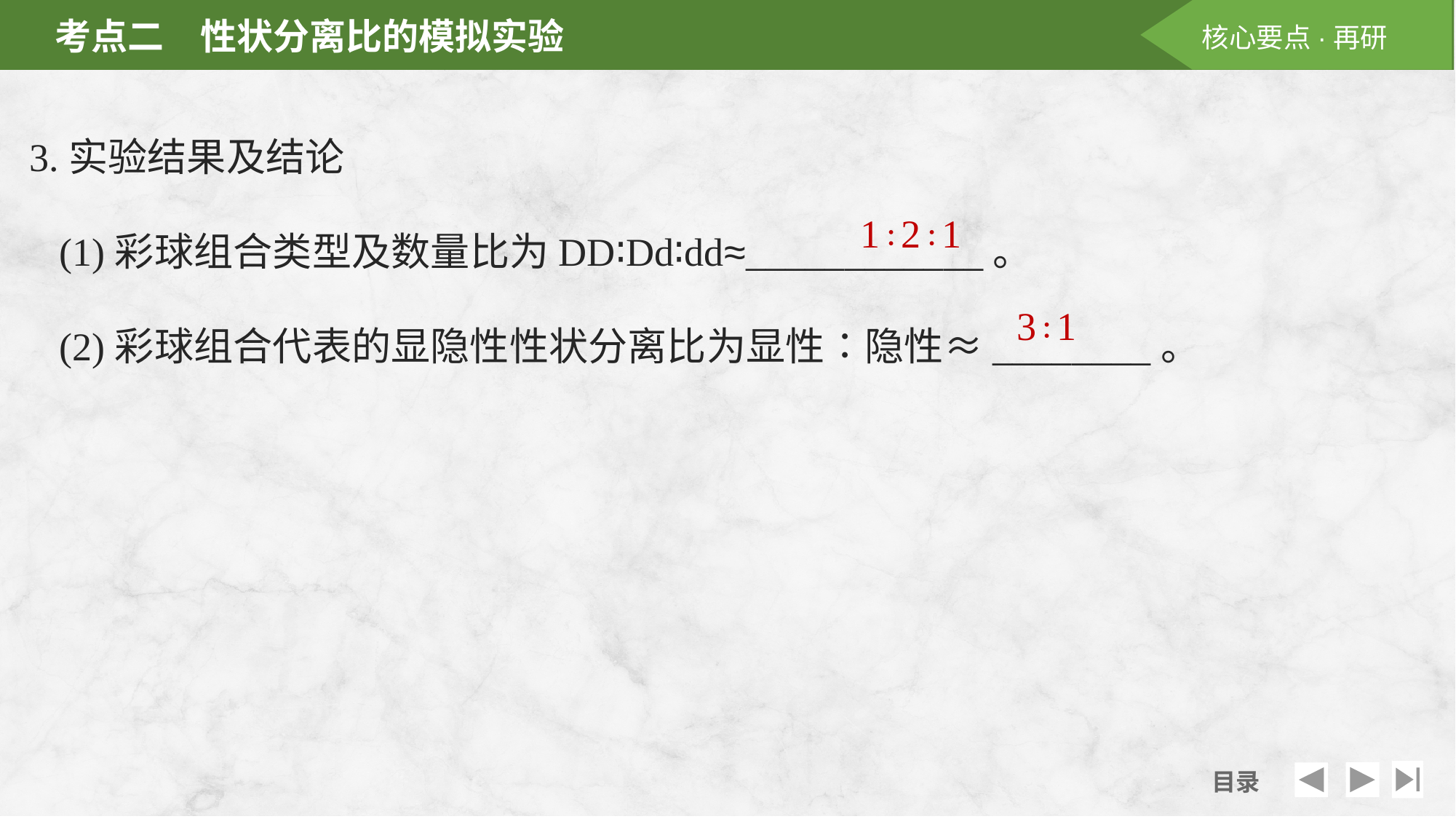

3.实验结果及结论
	(1)彩球组合类型及数量比为DD∶Dd∶dd≈____________。
	(2)彩球组合代表的显隐性性状分离比为显性∶隐性≈________。
1∶2∶1
3∶1